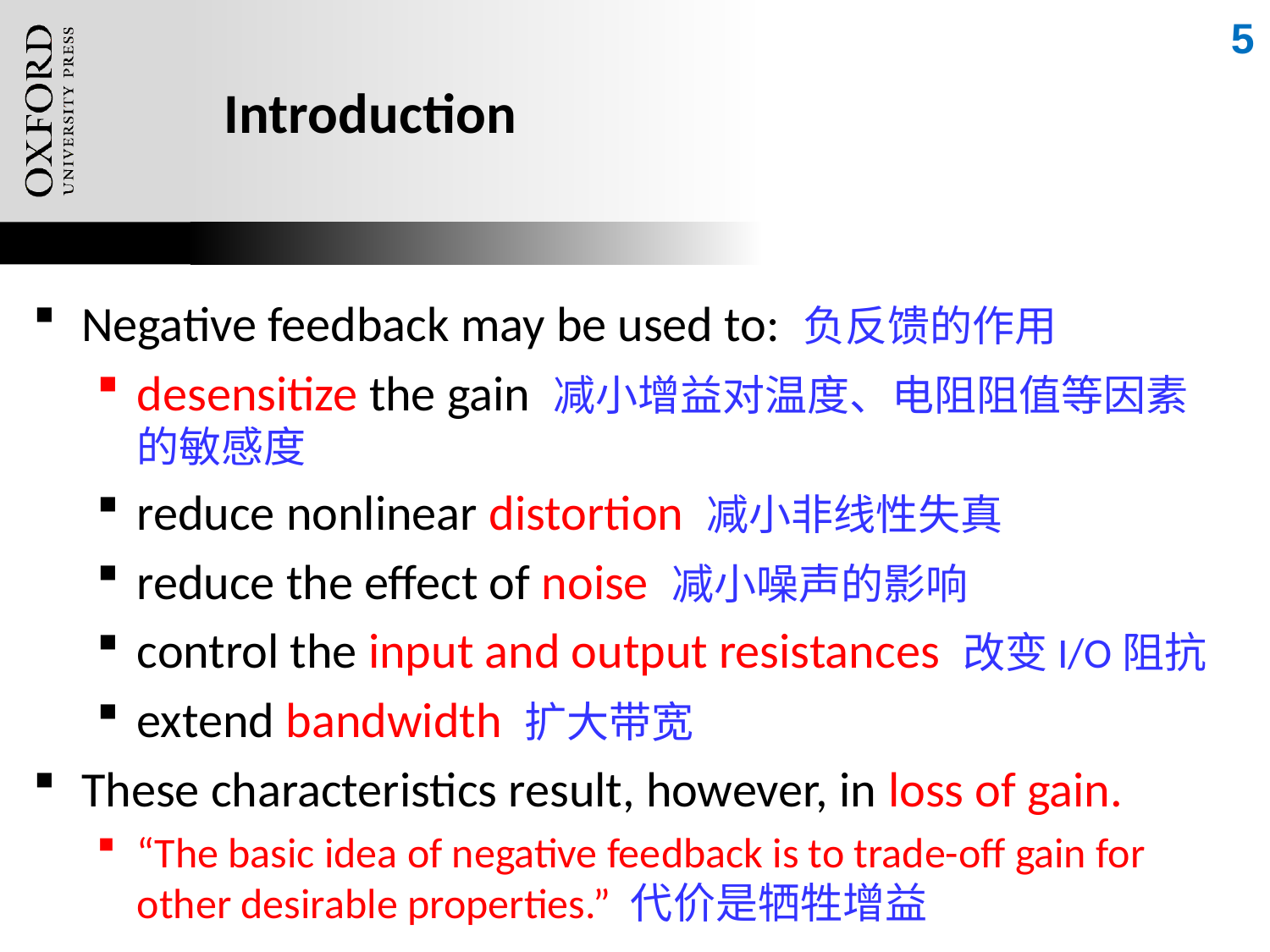

5
# Introduction
Negative feedback may be used to: 负反馈的作用
desensitize the gain 减小增益对温度、电阻阻值等因素的敏感度
reduce nonlinear distortion 减小非线性失真
reduce the effect of noise 减小噪声的影响
control the input and output resistances 改变I/O阻抗
extend bandwidth 扩大带宽
These characteristics result, however, in loss of gain.
“The basic idea of negative feedback is to trade-off gain for other desirable properties.” 代价是牺牲增益
The College of New Jersey (TCNJ) – ELC251 Electronics I
http://anthony.deese.googlepages.com
Based on Textbook: Microelectronic Circuits by Adel S. Sedra (0195323033)